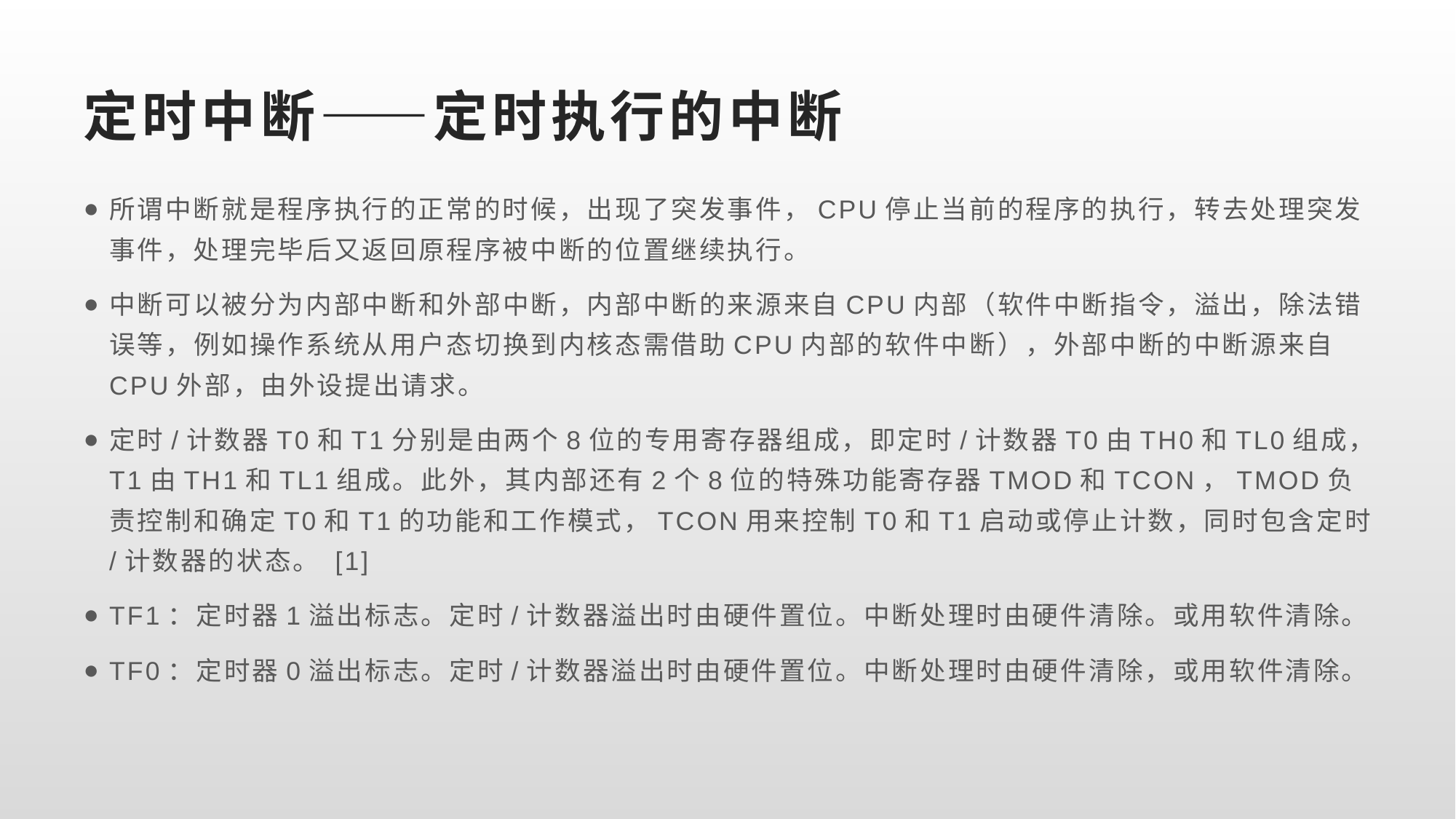

# 定时中断——定时执行的中断
所谓中断就是程序执行的正常的时候，出现了突发事件，CPU停止当前的程序的执行，转去处理突发事件，处理完毕后又返回原程序被中断的位置继续执行。
中断可以被分为内部中断和外部中断，内部中断的来源来自CPU内部（软件中断指令，溢出，除法错误等，例如操作系统从用户态切换到内核态需借助CPU内部的软件中断），外部中断的中断源来自CPU外部，由外设提出请求。
定时/计数器T0和T1分别是由两个8位的专用寄存器组成，即定时/计数器T0由TH0和TL0组成，T1由TH1和TL1组成。此外，其内部还有2个8位的特殊功能寄存器TMOD和TCON，TMOD负责控制和确定T0和T1的功能和工作模式，TCON用来控制T0和T1启动或停止计数，同时包含定时/计数器的状态。 [1]
TF1：定时器1溢出标志。定时/计数器溢出时由硬件置位。中断处理时由硬件清除。或用软件清除。
TF0：定时器0溢出标志。定时/计数器溢出时由硬件置位。中断处理时由硬件清除，或用软件清除。